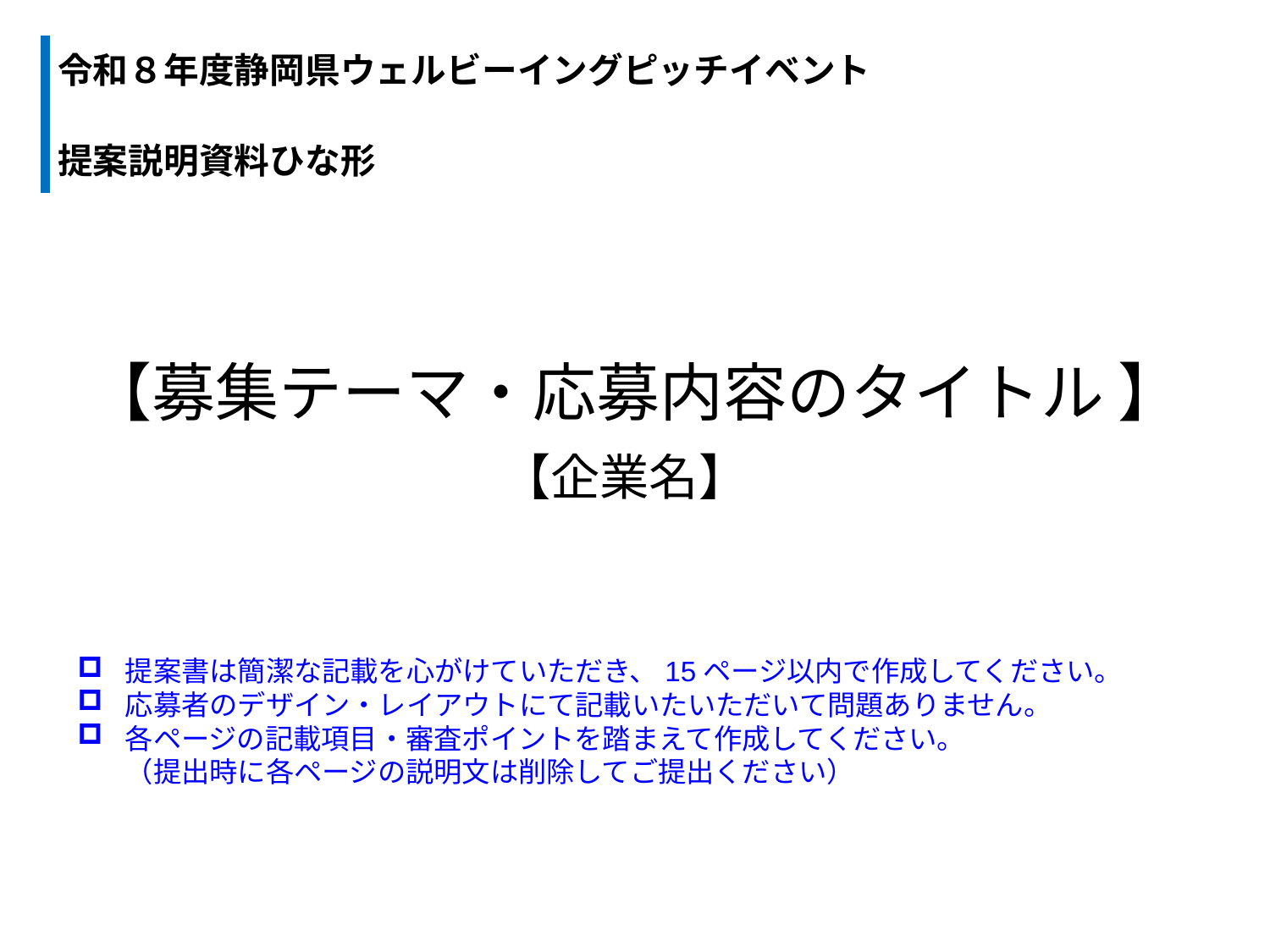

| 令和８年度静岡県ウェルビーイングピッチイベント 提案説明資料ひな形 |
| --- |
# 【募集テーマ・応募内容のタイトル 】
【企業名】
提案書は簡潔な記載を心がけていただき、15ページ以内で作成してください。
応募者のデザイン・レイアウトにて記載いたいただいて問題ありません。
各ページの記載項目・審査ポイントを踏まえて作成してください。
（提出時に各ページの説明文は削除してご提出ください）